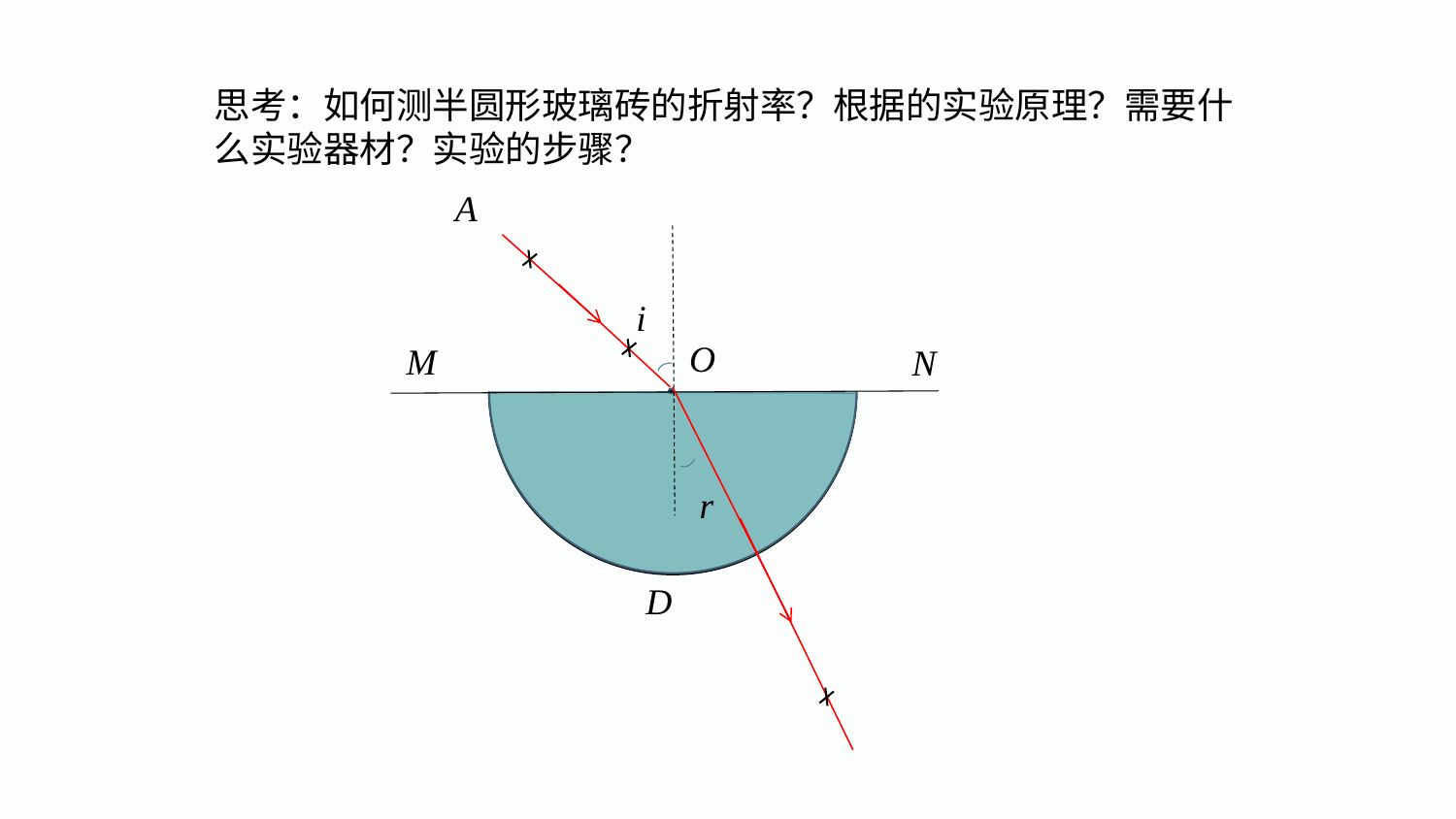

思考：如何测半圆形玻璃砖的折射率？根据的实验原理？需要什么实验器材？实验的步骤？
A

i
O
M
N

r
D